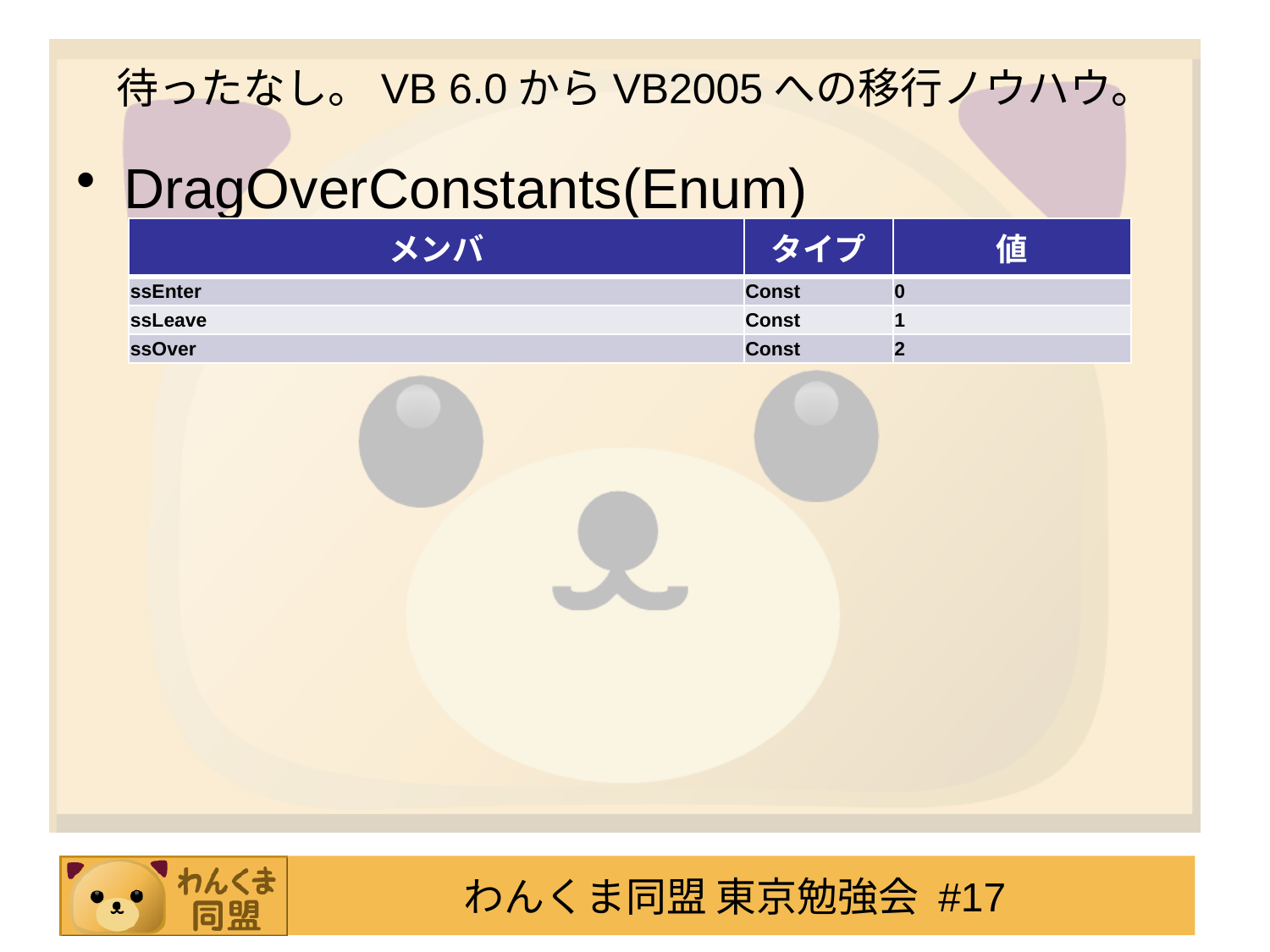

# 待ったなし。VB 6.0からVB2005への移行ノウハウ。
DragOverConstants(Enum)

| メンバ | タイプ | 値 |
| --- | --- | --- |
| ssEnter | Const | 0 |
| ssLeave | Const | 1 |
| ssOver | Const | 2 |